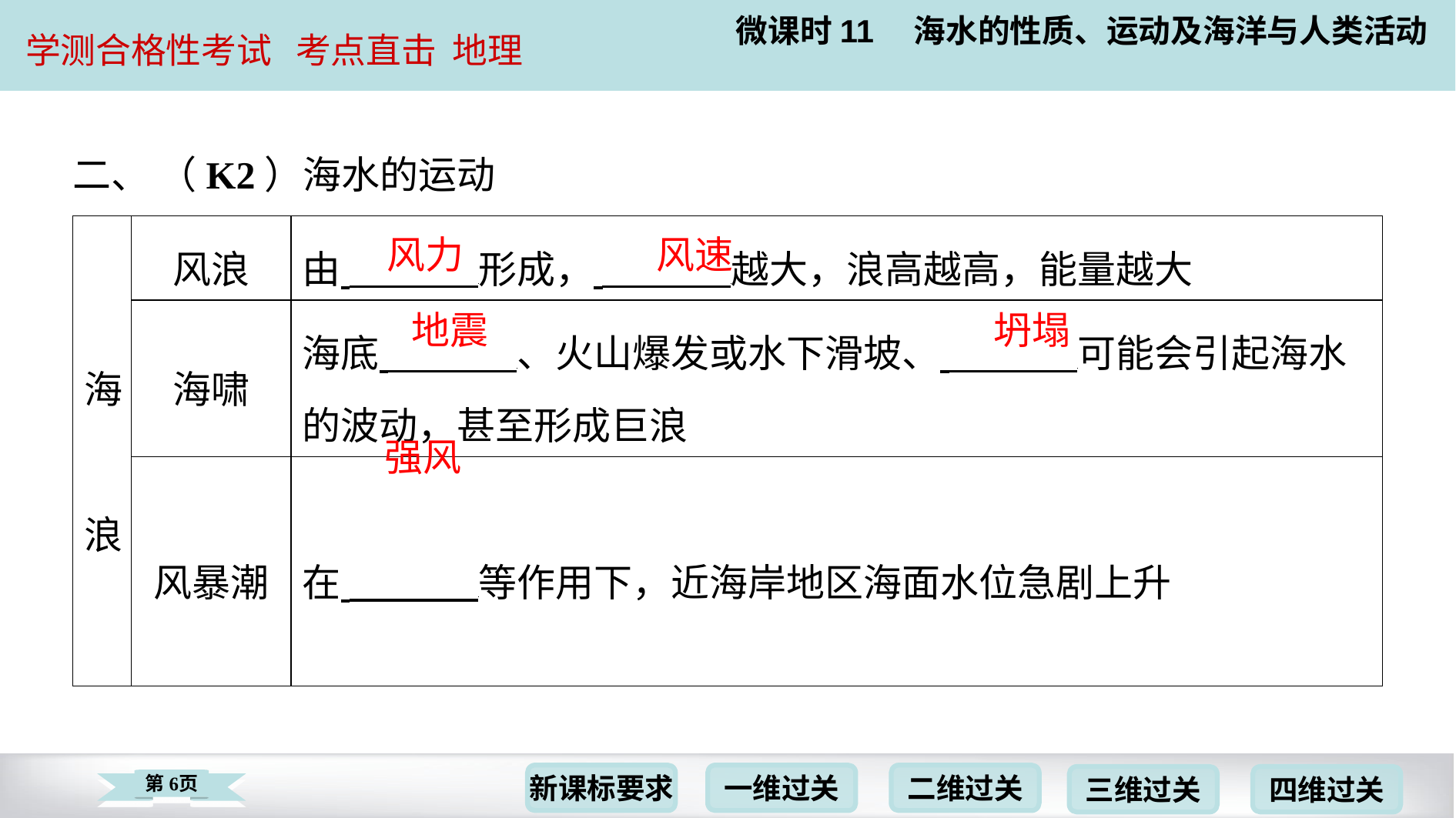

二、 （K2）海水的运动
| 海 浪 | 风浪 | 由 形成， 越大，浪高越高，能量越大 |
| --- | --- | --- |
|  | 海啸 | 海底 、火山爆发或水下滑坡、 ⁠可能会引起海水的波动，甚至形成巨浪 |
|  | 风暴潮 | 在 等作用下，近海岸地区海面水位急剧上升 |
风力
风速
地震
坍塌
强风